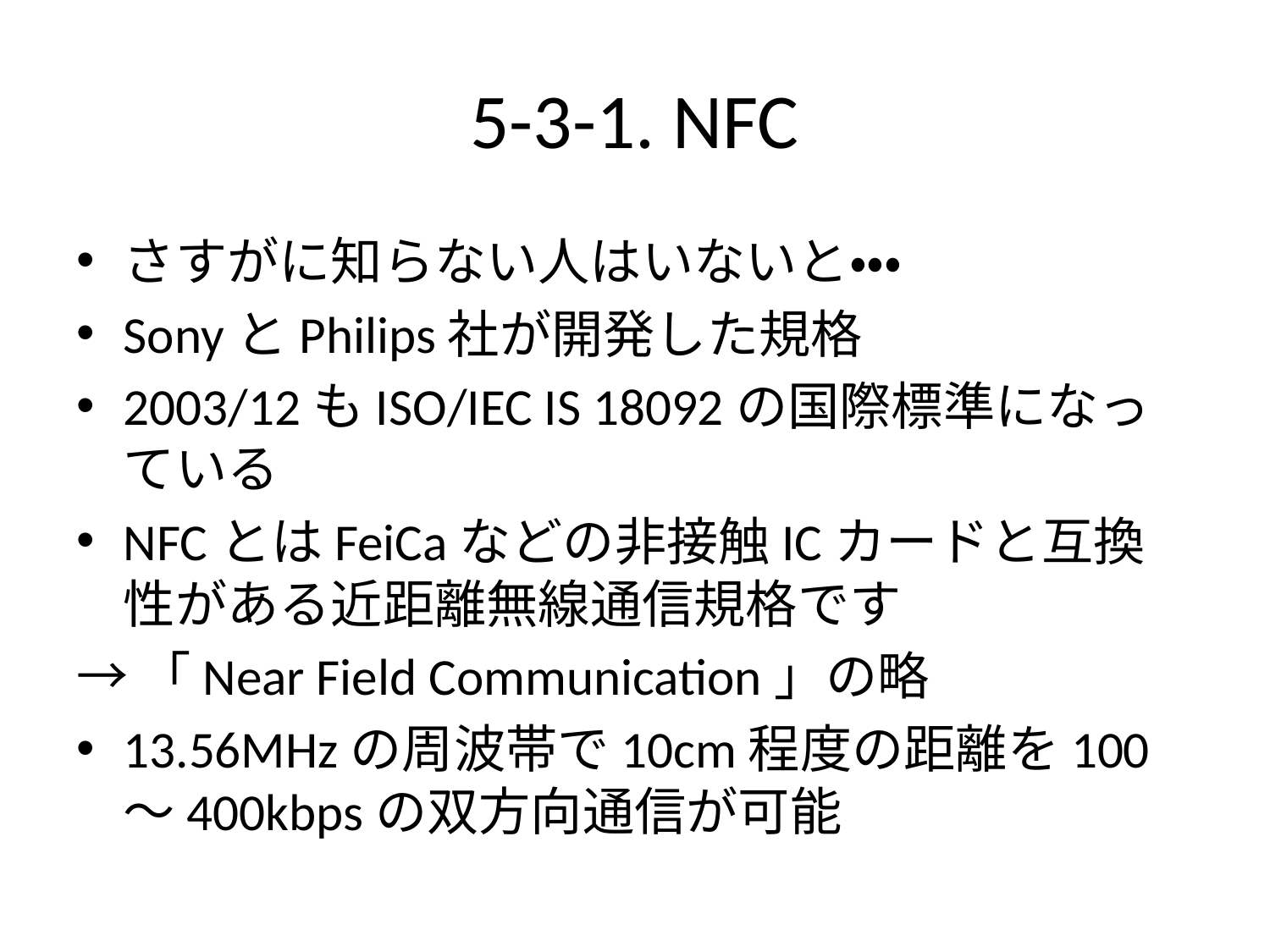

# 5-3-1. NFC
さすがに知らない人はいないと・・・
SonyとPhilips社が開発した規格
2003/12もISO/IEC IS 18092の国際標準になっている
NFCとはFeiCaなどの非接触ICカードと互換性がある近距離無線通信規格です
→「Near Field Communication」の略
13.56MHzの周波帯で10cm程度の距離を100～400kbpsの双方向通信が可能